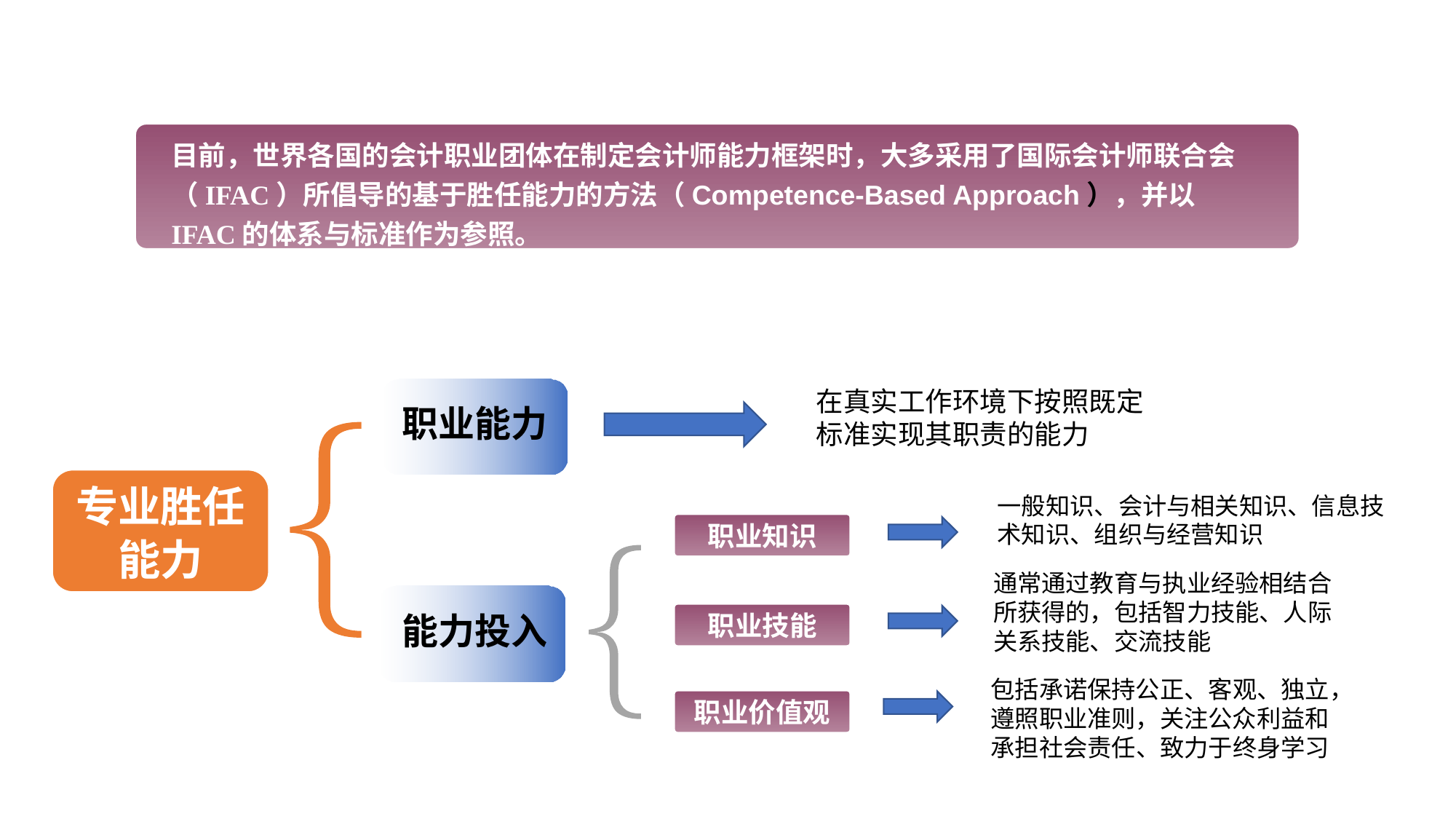

目前，世界各国的会计职业团体在制定会计师能力框架时，大多采用了国际会计师联合会（IFAC）所倡导的基于胜任能力的方法（Competence-Based Approach），并以IFAC的体系与标准作为参照。

在真实工作环境下按照既定标准实现其职责的能力
职业能力

专业胜任能力
一般知识、会计与相关知识、信息技术知识、组织与经营知识
职业知识

通常通过教育与执业经验相结合所获得的，包括智力技能、人际关系技能、交流技能

能力投入
职业技能

包括承诺保持公正、客观、独立，遵照职业准则，关注公众利益和承担社会责任、致力于终身学习
职业价值观

36